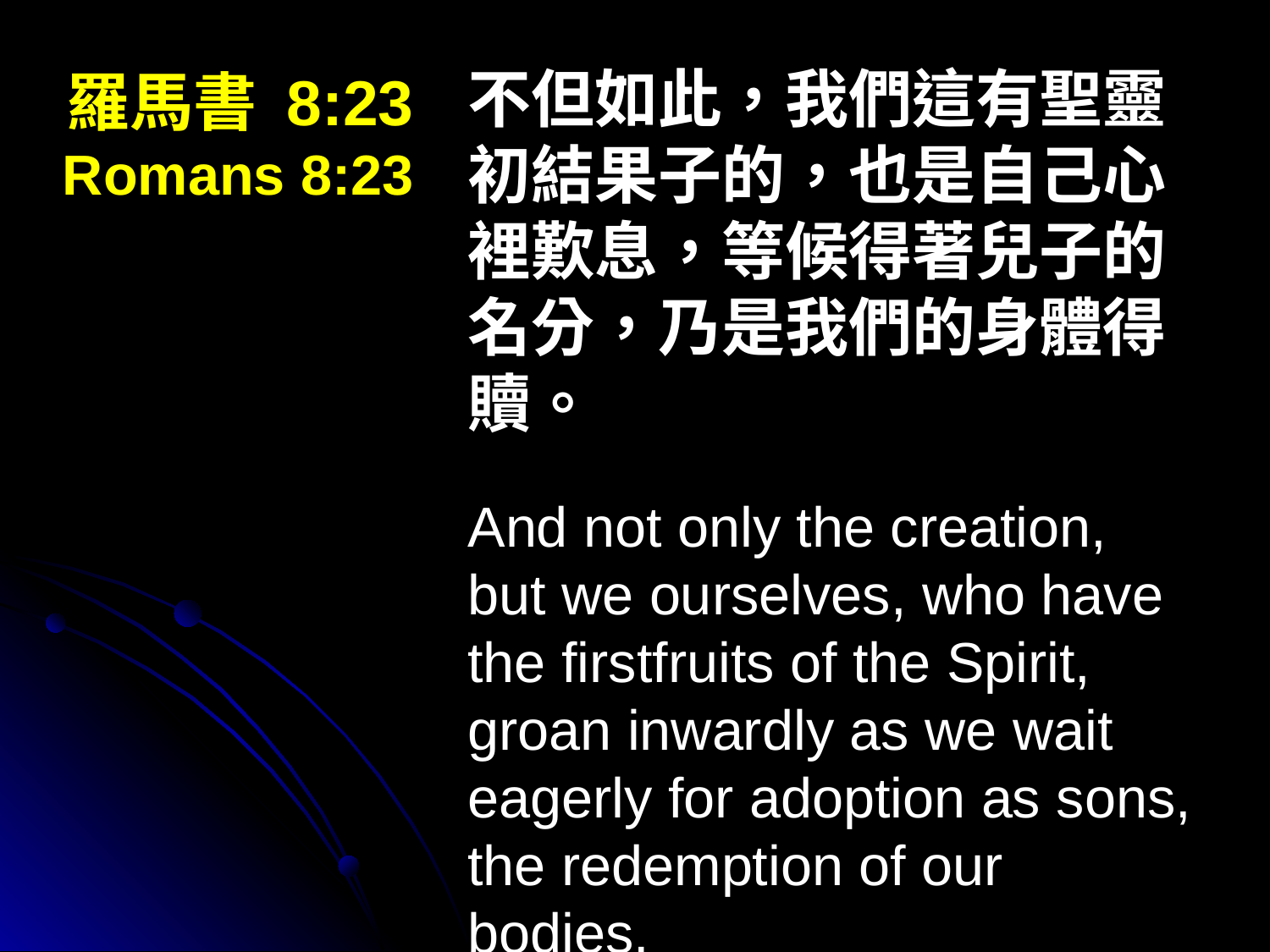

# 羅馬書 8:23 Romans 8:23
不但如此，我們這有聖靈初結果子的，也是自己心裡歎息，等候得著兒子的名分，乃是我們的身體得贖。
And not only the creation, but we ourselves, who have the firstfruits of the Spirit, groan inwardly as we wait eagerly for adoption as sons, the redemption of our bodies.